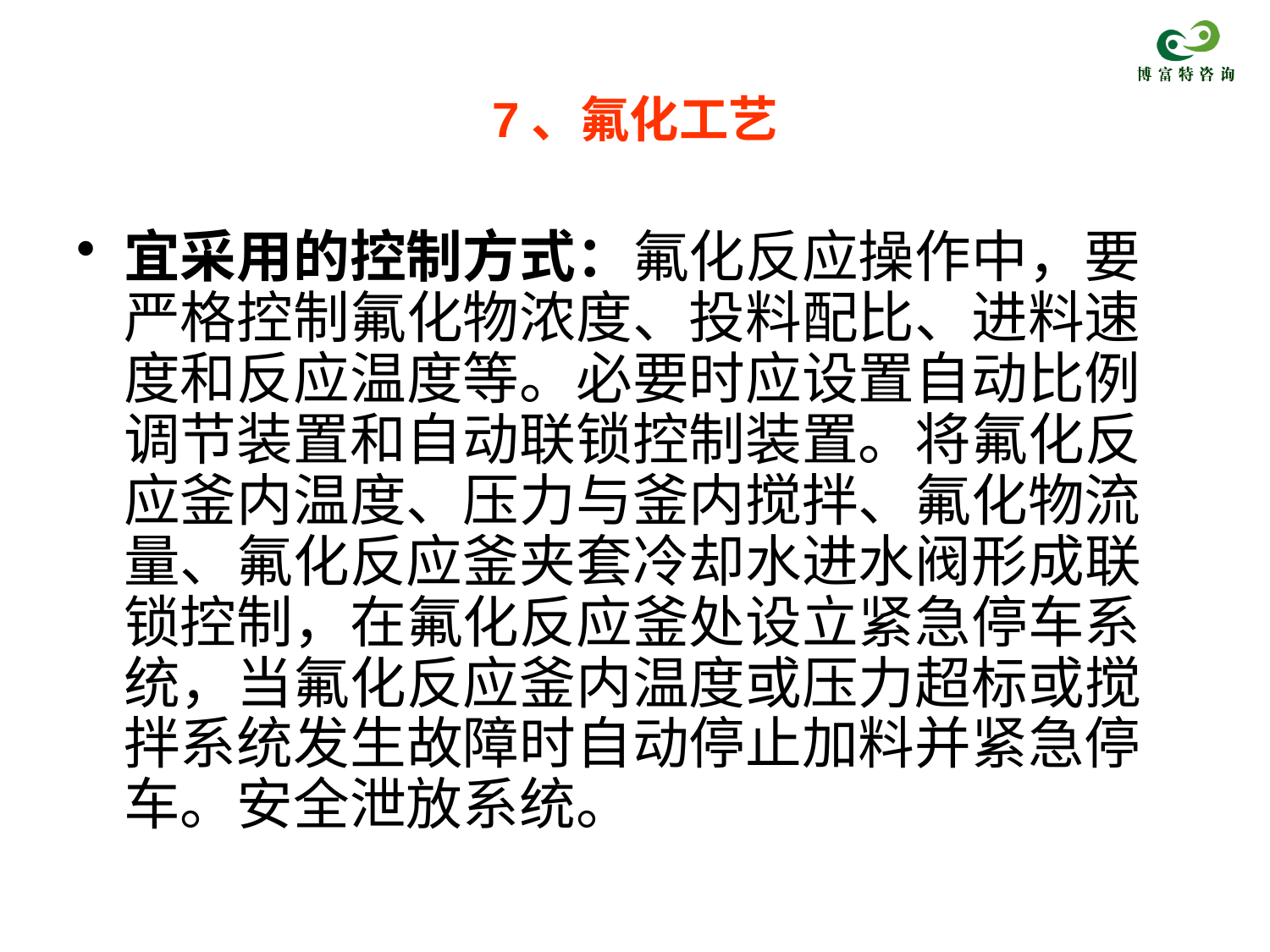

# 7、氟化工艺
宜采用的控制方式：氟化反应操作中，要严格控制氟化物浓度、投料配比、进料速度和反应温度等。必要时应设置自动比例调节装置和自动联锁控制装置。将氟化反应釜内温度、压力与釜内搅拌、氟化物流量、氟化反应釜夹套冷却水进水阀形成联锁控制，在氟化反应釜处设立紧急停车系统，当氟化反应釜内温度或压力超标或搅拌系统发生故障时自动停止加料并紧急停车。安全泄放系统。